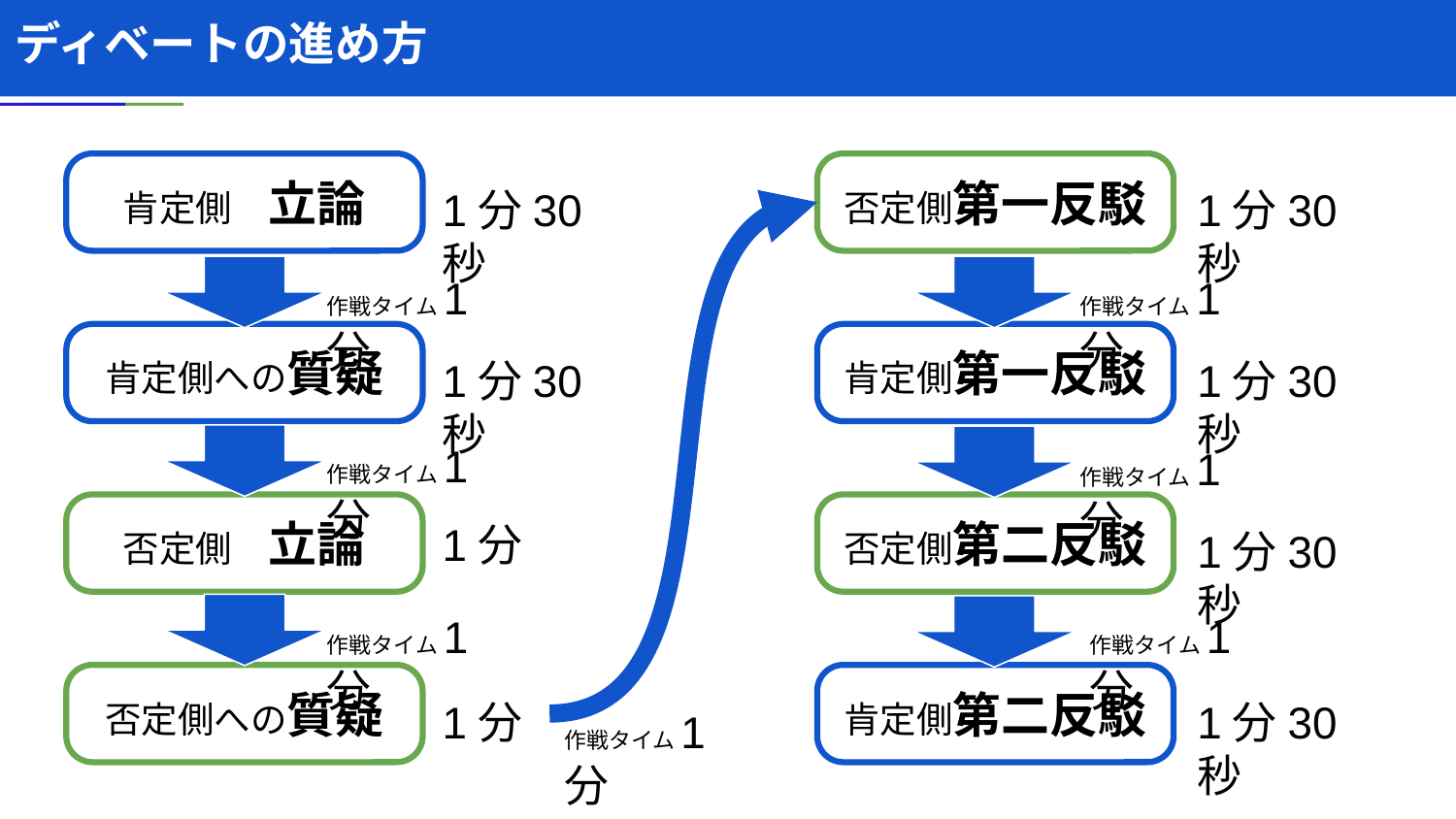

# ディベートの進め方
肯定側　立論
1分30秒
否定側第一反駁
1分30秒
作戦タイム1分
作戦タイム1分

肯定側への質疑
1分30秒
肯定側第一反駁
1分30秒
作戦タイム1分

作戦タイム1分
否定側　立論
1分
否定側第二反駁
1分30秒
作戦タイム1分

作戦タイム1分

否定側への質疑
1分
肯定側第二反駁
1分30秒
作戦タイム1分